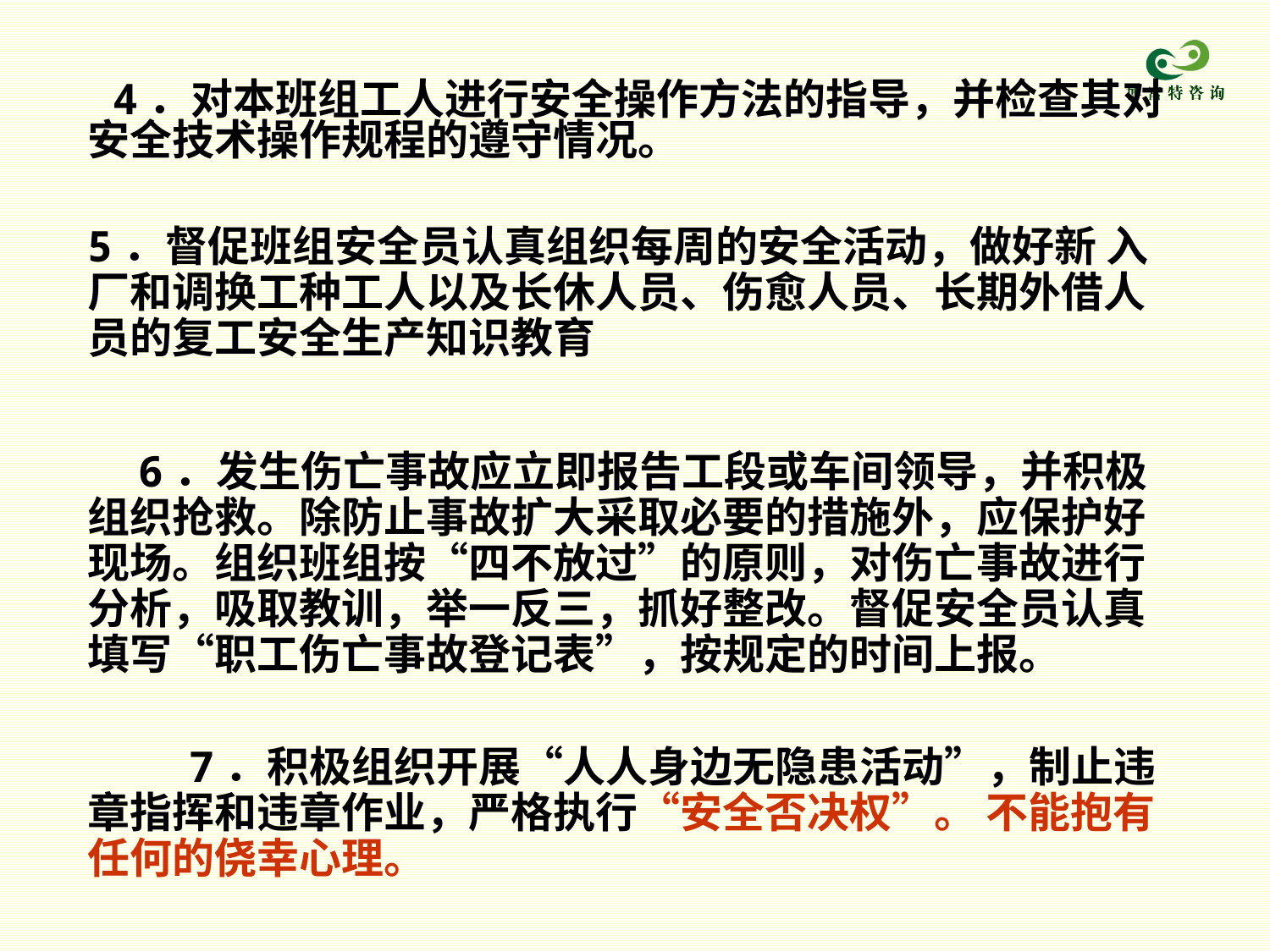

4．对本班组工人进行安全操作方法的指导，并检查其对安全技术操作规程的遵守情况。
5．督促班组安全员认真组织每周的安全活动，做好新 入厂和调换工种工人以及长休人员、伤愈人员、长期外借人员的复工安全生产知识教育

  6．发生伤亡事故应立即报告工段或车间领导，并积极组织抢救。除防止事故扩大采取必要的措施外，应保护好现场。组织班组按“四不放过”的原则，对伤亡事故进行分析，吸取教训，举一反三，抓好整改。督促安全员认真填写“职工伤亡事故登记表”，按规定的时间上报。
    7．积极组织开展“人人身边无隐患活动”，制止违章指挥和违章作业，严格执行“安全否决权”。 不能抱有任何的侥幸心理。